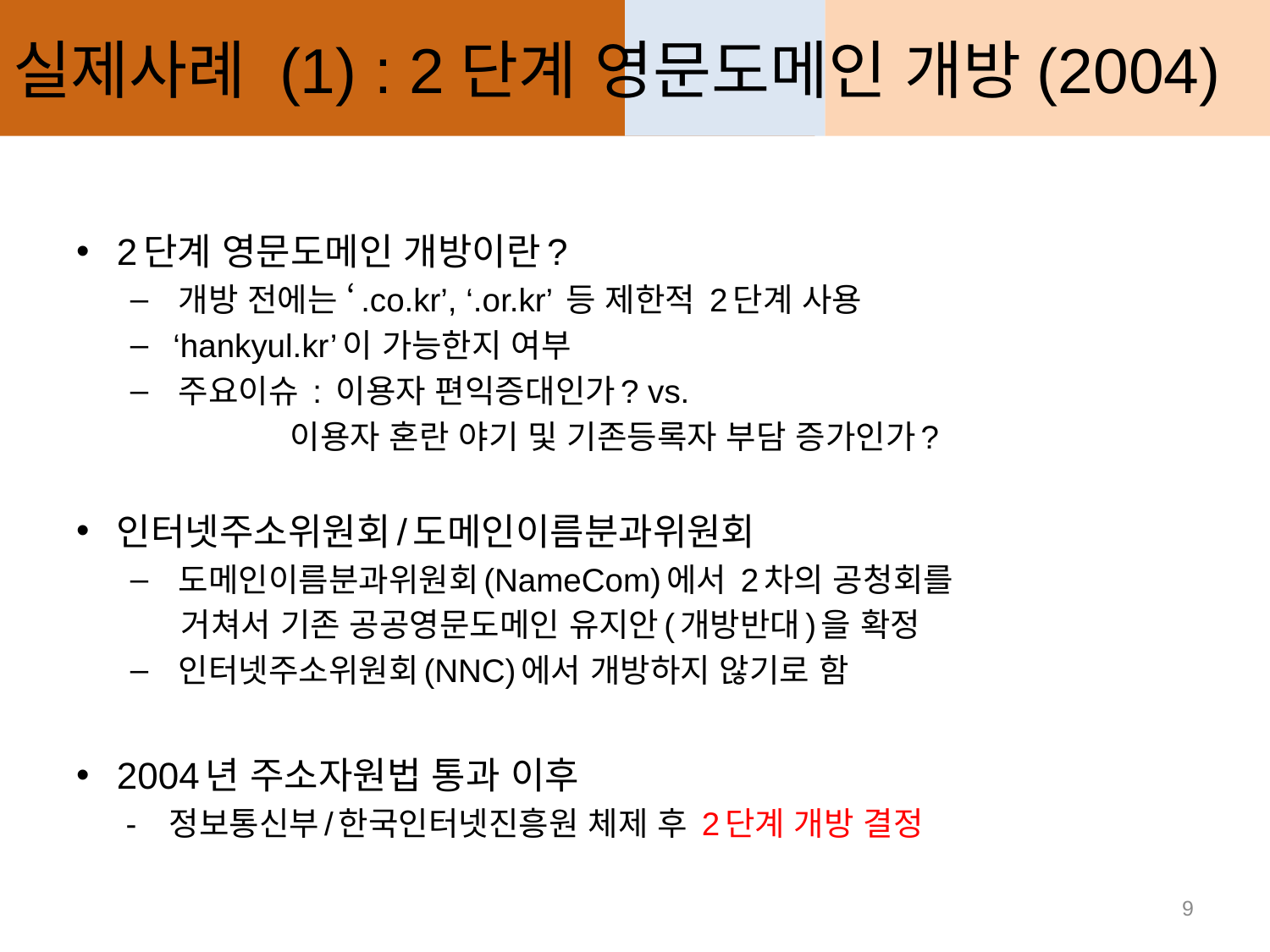

# 실제사례 (1) : 2단계 영문도메인 개방(2004)
2단계 영문도메인 개방이란?
 개방 전에는 ‘.co.kr’, ‘.or.kr’ 등 제한적 2단계 사용
 ‘hankyul.kr’이 가능한지 여부
 주요이슈 : 이용자 편익증대인가? vs.
                 이용자 혼란 야기 및 기존등록자 부담 증가인가?

인터넷주소위원회/도메인이름분과위원회
 도메인이름분과위원회(NameCom)에서 2차의 공청회를
     거쳐서 기존 공공영문도메인 유지안(개방반대)을 확정
 인터넷주소위원회(NNC)에서 개방하지 않기로 함

2004년 주소자원법 통과 이후
	 -   정보통신부/한국인터넷진흥원 체제 후 2단계 개방 결정
9